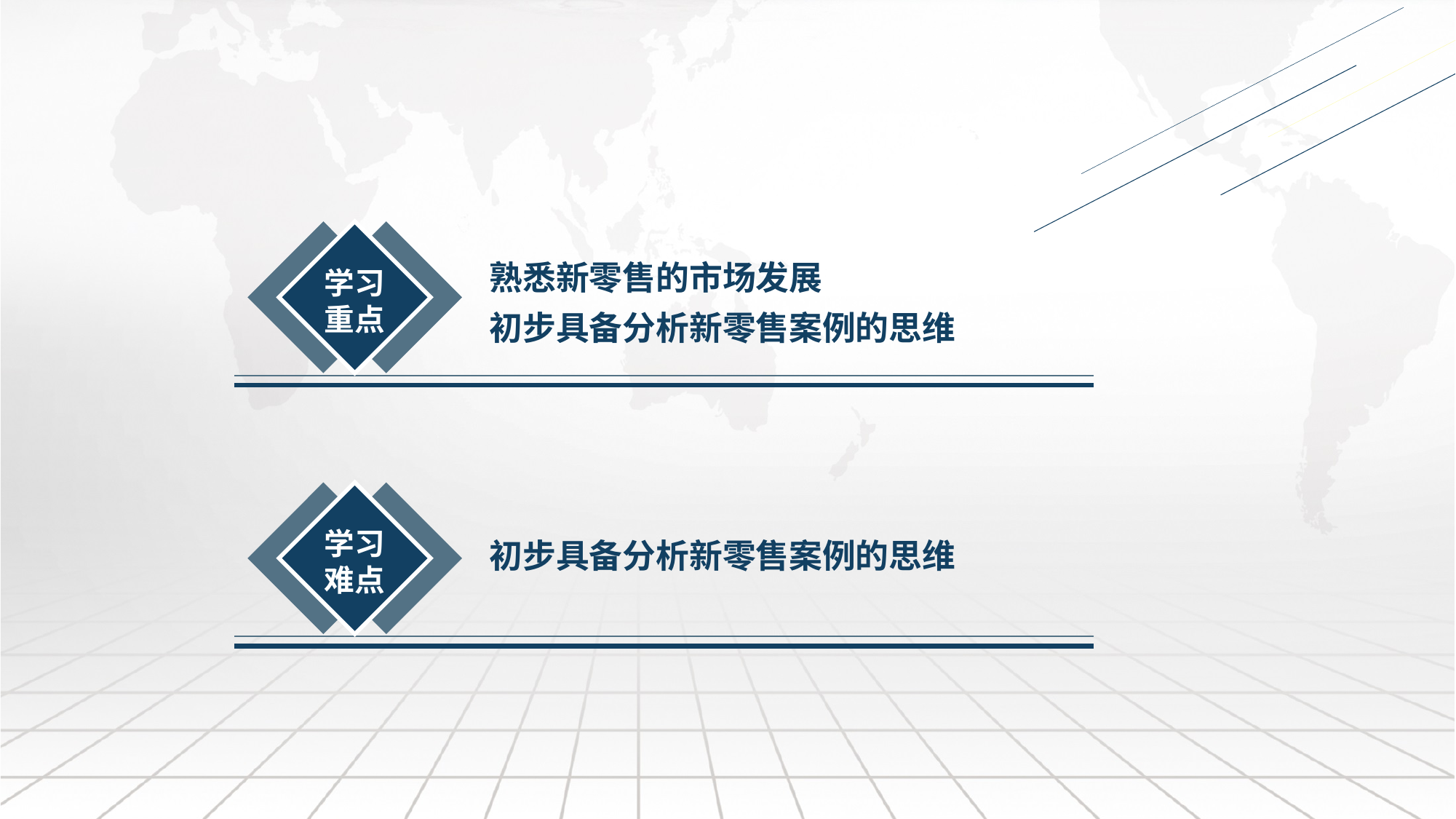

熟悉新零售的市场发展
初步具备分析新零售案例的思维

学习
重点

学习
难点

初步具备分析新零售案例的思维